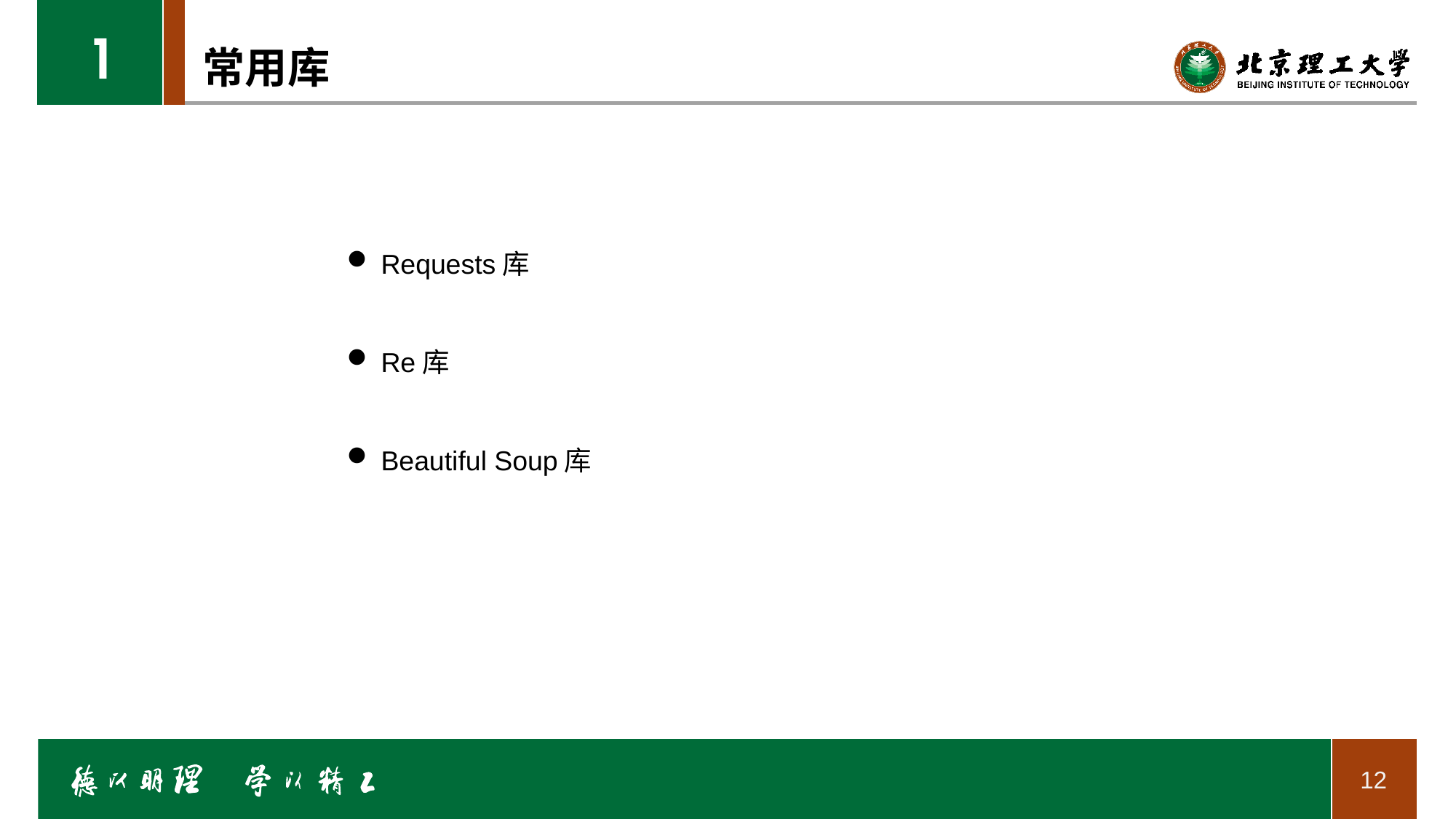

1
# 常用库
Requests库

Re库

Beautiful Soup库